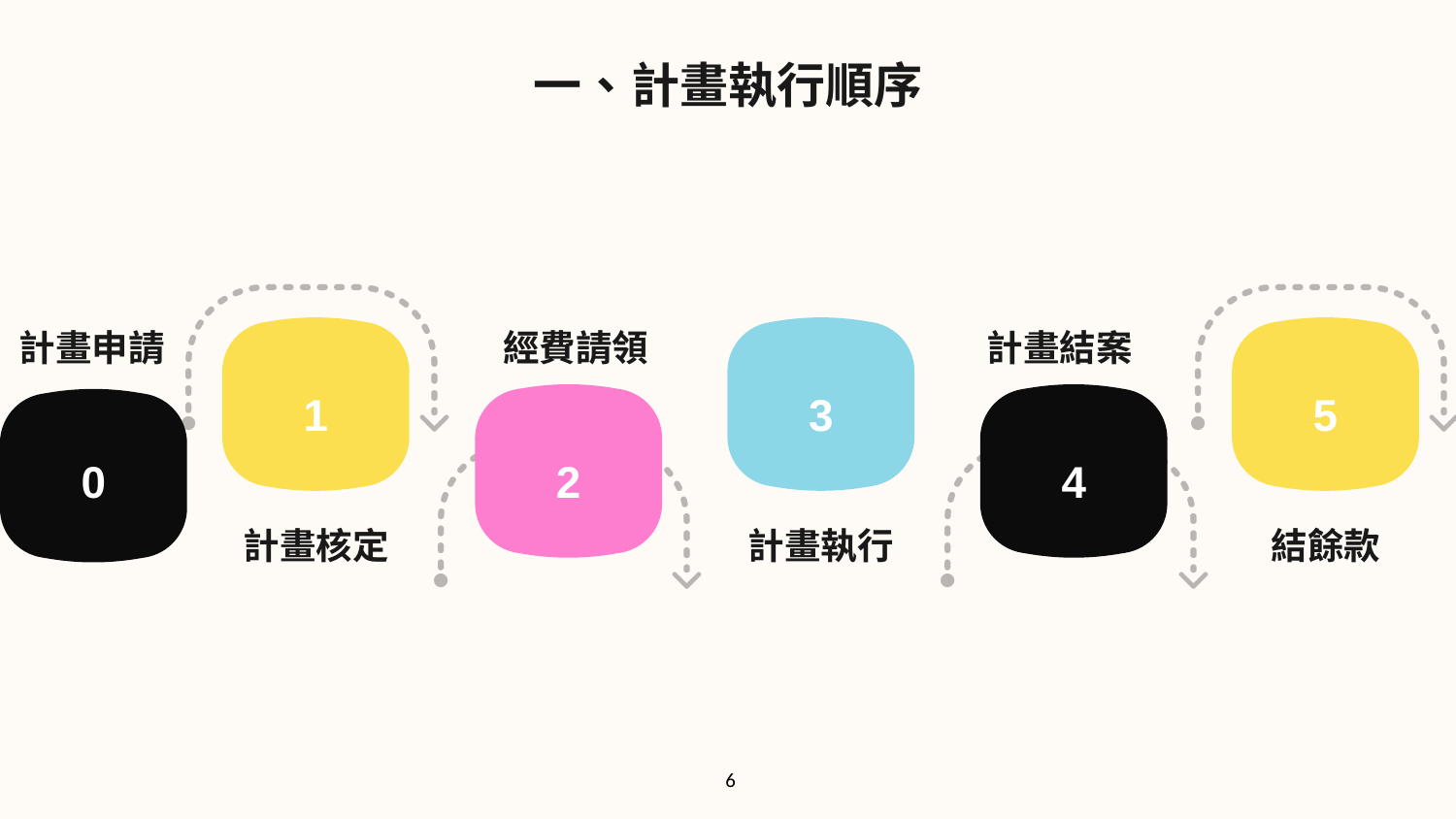

一、計畫執行順序

1

3

5

計畫申請
經費請領
計畫結案
2

4

0

結餘款
計畫核定
計畫執行
6